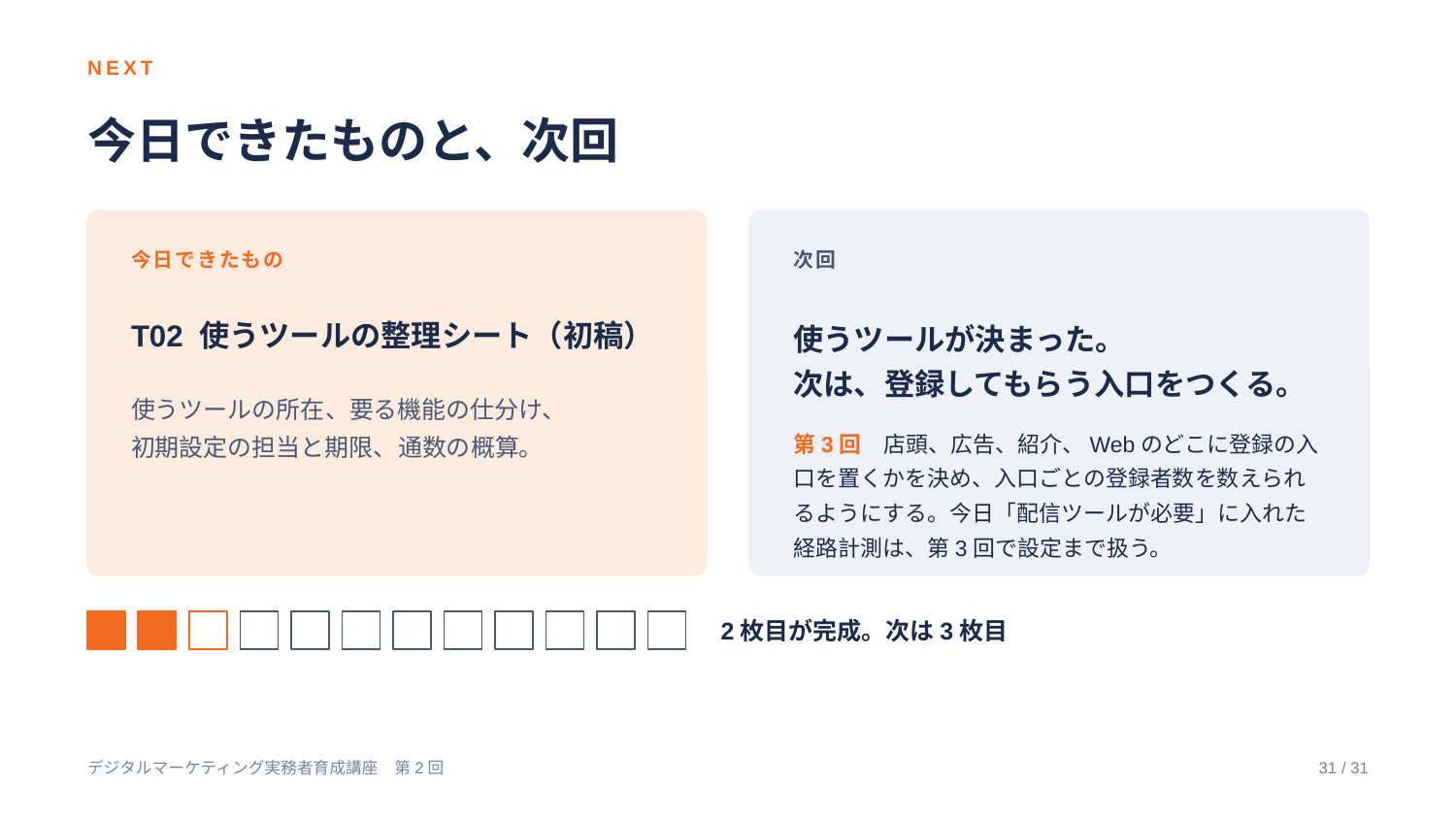

NEXT
今日できたものと、次回

今日できたもの
次回
T02 使うツールの整理シート（初稿）
使うツールが決まった。
次は、登録してもらう入口をつくる。
使うツールの所在、要る機能の仕分け、
初期設定の担当と期限、通数の概算。
第3回　店頭、広告、紹介、Webのどこに登録の入口を置くかを決め、入口ごとの登録者数を数えられるようにする。今日「配信ツールが必要」に入れた経路計測は、第3回で設定まで扱う。
2枚目が完成。次は3枚目

デジタルマーケティング実務者育成講座　第2回
31 / 31